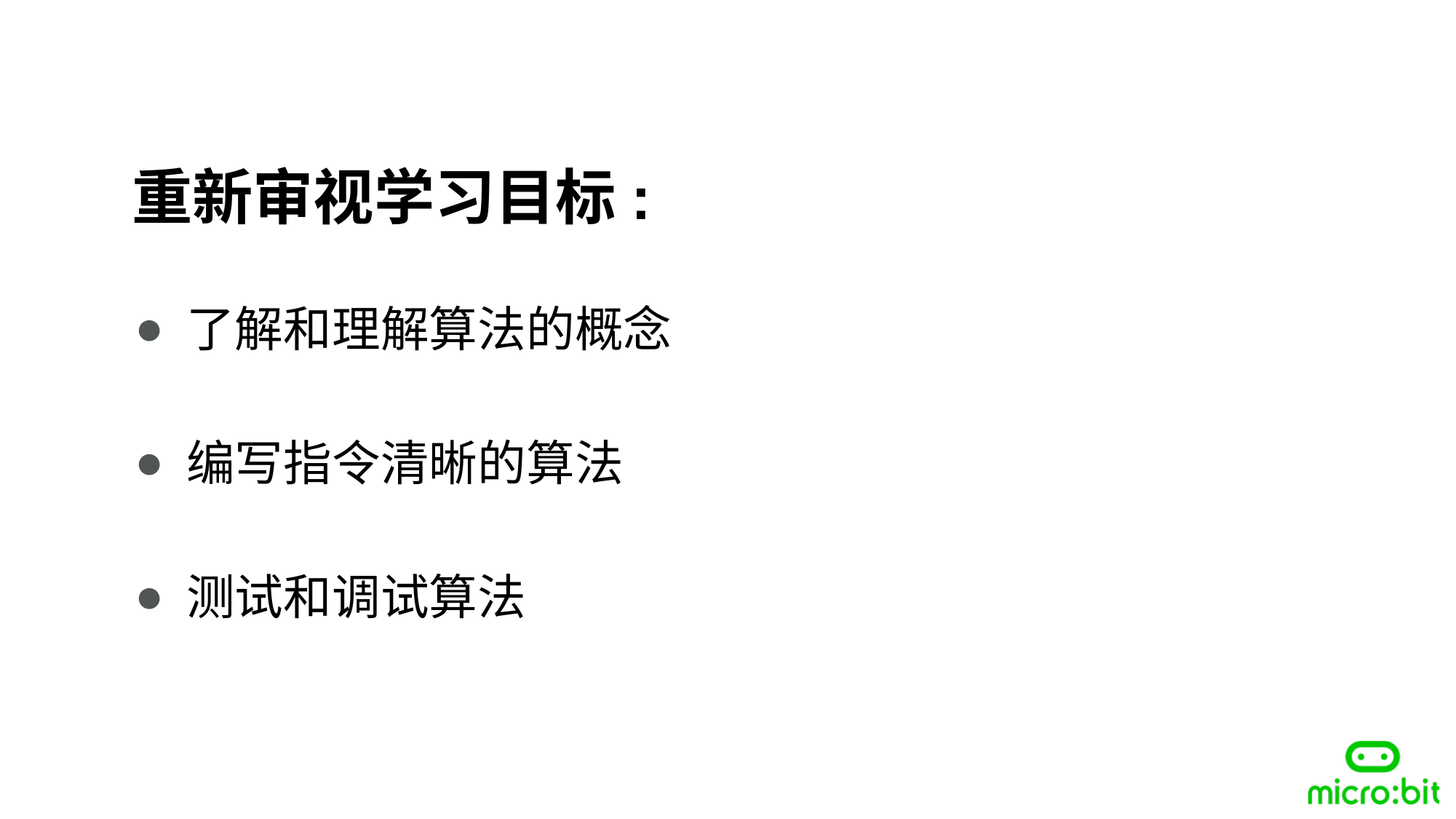

重新审视学习目标:

了解和理解算法的概念

编写指令清晰的算法

测试和调试算法